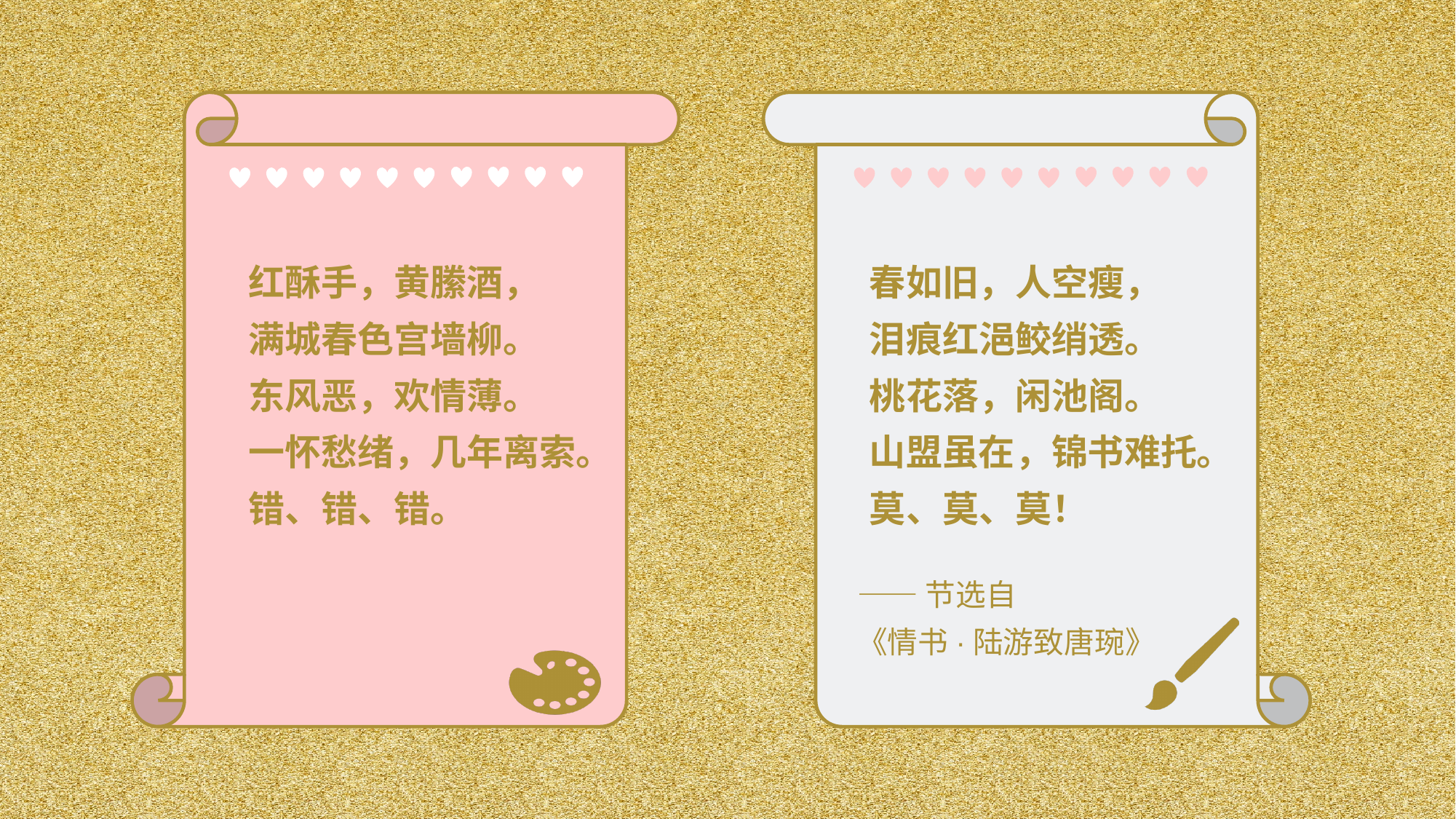

红酥手，黄縢酒，
满城春色宫墙柳。
东风恶，欢情薄。
一怀愁绪，几年离索。
错、错、错。
春如旧，人空瘦，
泪痕红浥鲛绡透。
桃花落，闲池阁。
山盟虽在，锦书难托。
莫、莫、莫！
——节选自
《情书·陆游致唐琬》